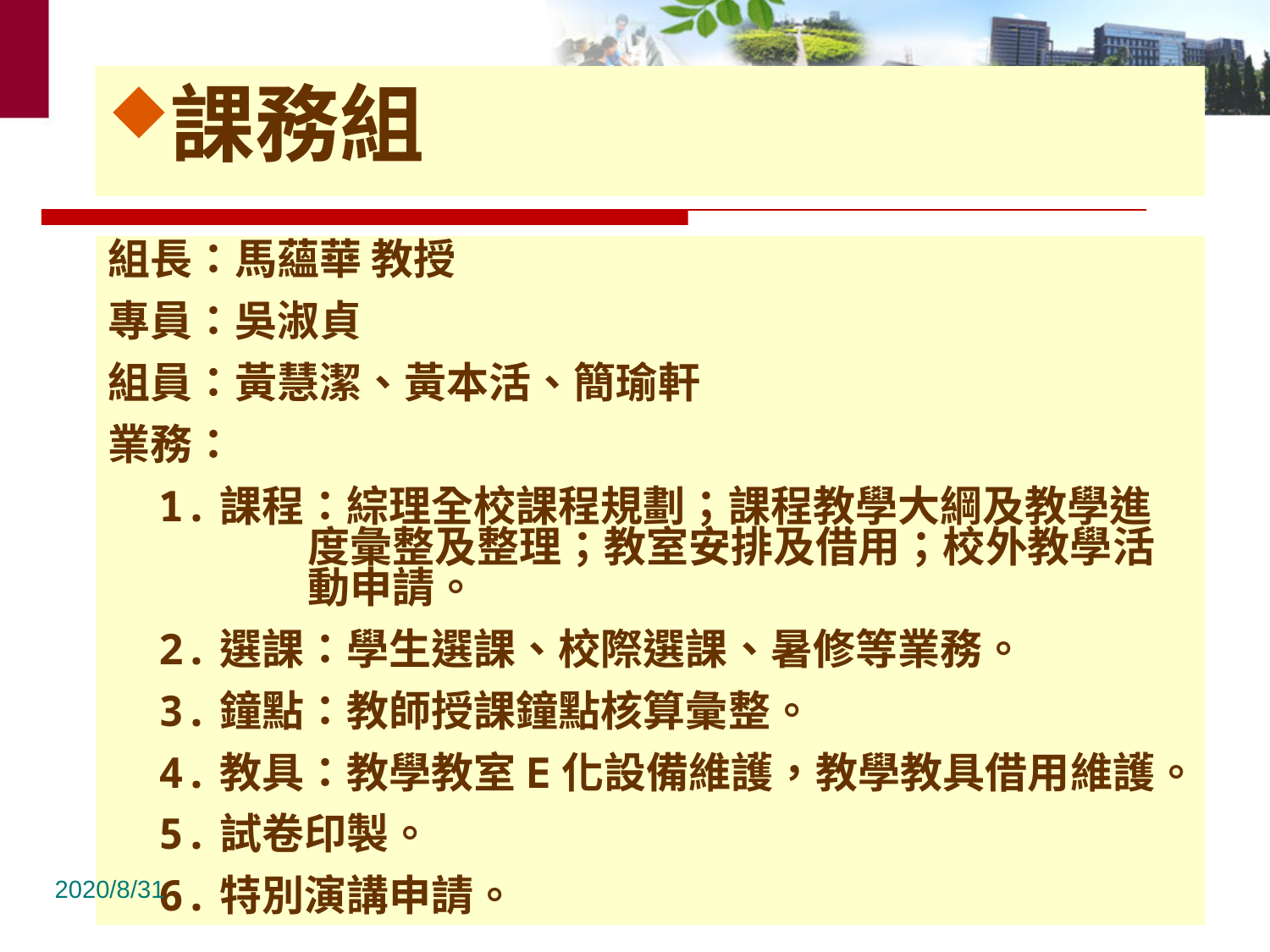

課務組
組長：馬蘊華 教授
專員：吳淑貞
組員：黃慧潔、黃本活、簡瑜軒
業務：
  1.課程：綜理全校課程規劃；課程教學大綱及教學進度彙整及整理；教室安排及借用；校外教學活動申請。
  2.選課：學生選課、校際選課、暑修等業務。
  3.鐘點：教師授課鐘點核算彙整。
  4.教具：教學教室E化設備維護，教學教具借用維護。
  5.試卷印製。
  6.特別演講申請。
2020/8/31